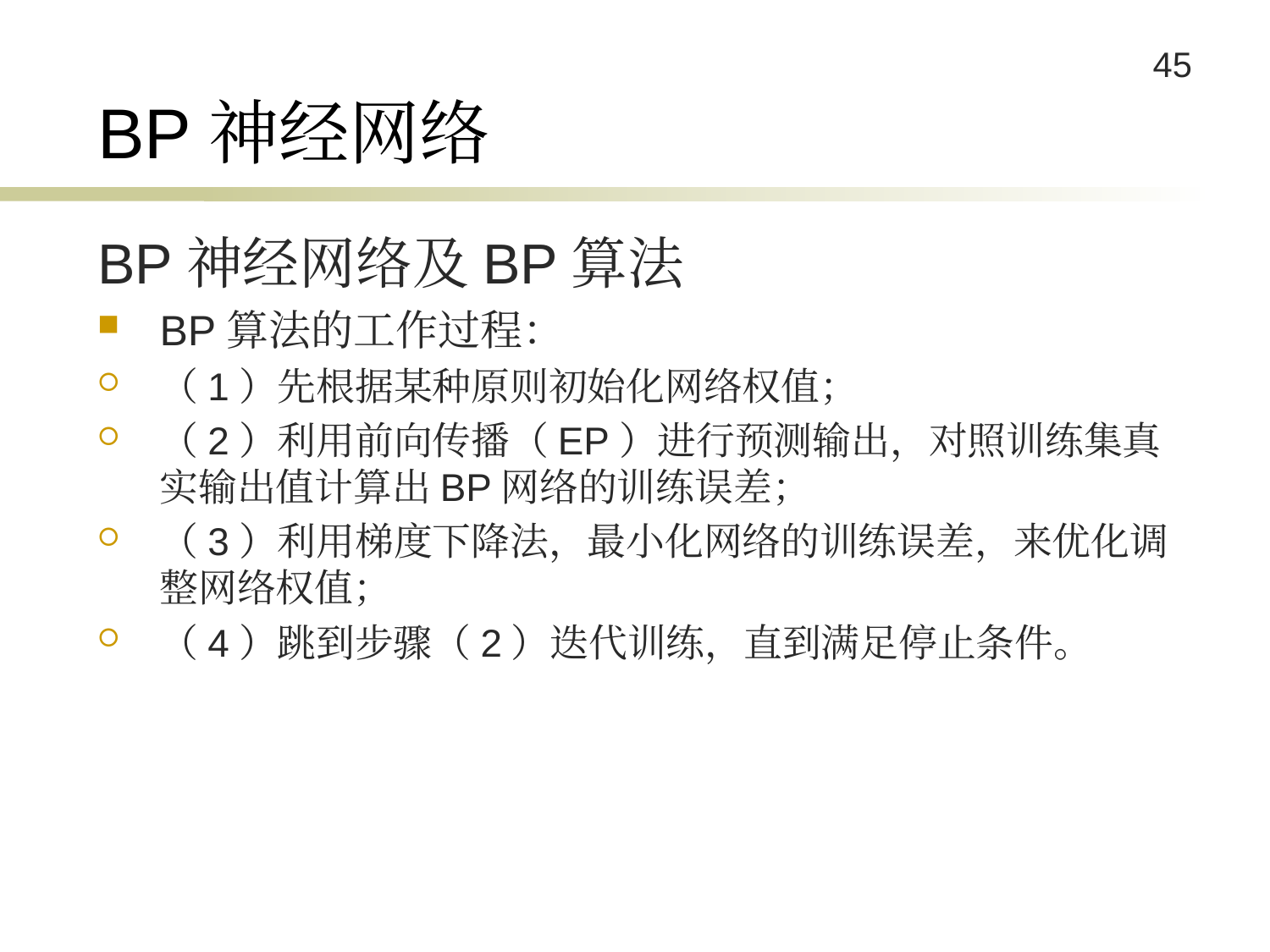

# BP神经网络
BP神经网络及BP算法
BP算法的工作过程：
（1）先根据某种原则初始化网络权值；
（2）利用前向传播（EP）进行预测输出，对照训练集真实输出值计算出BP网络的训练误差；
（3）利用梯度下降法，最小化网络的训练误差，来优化调整网络权值；
（4）跳到步骤（2）迭代训练，直到满足停止条件。